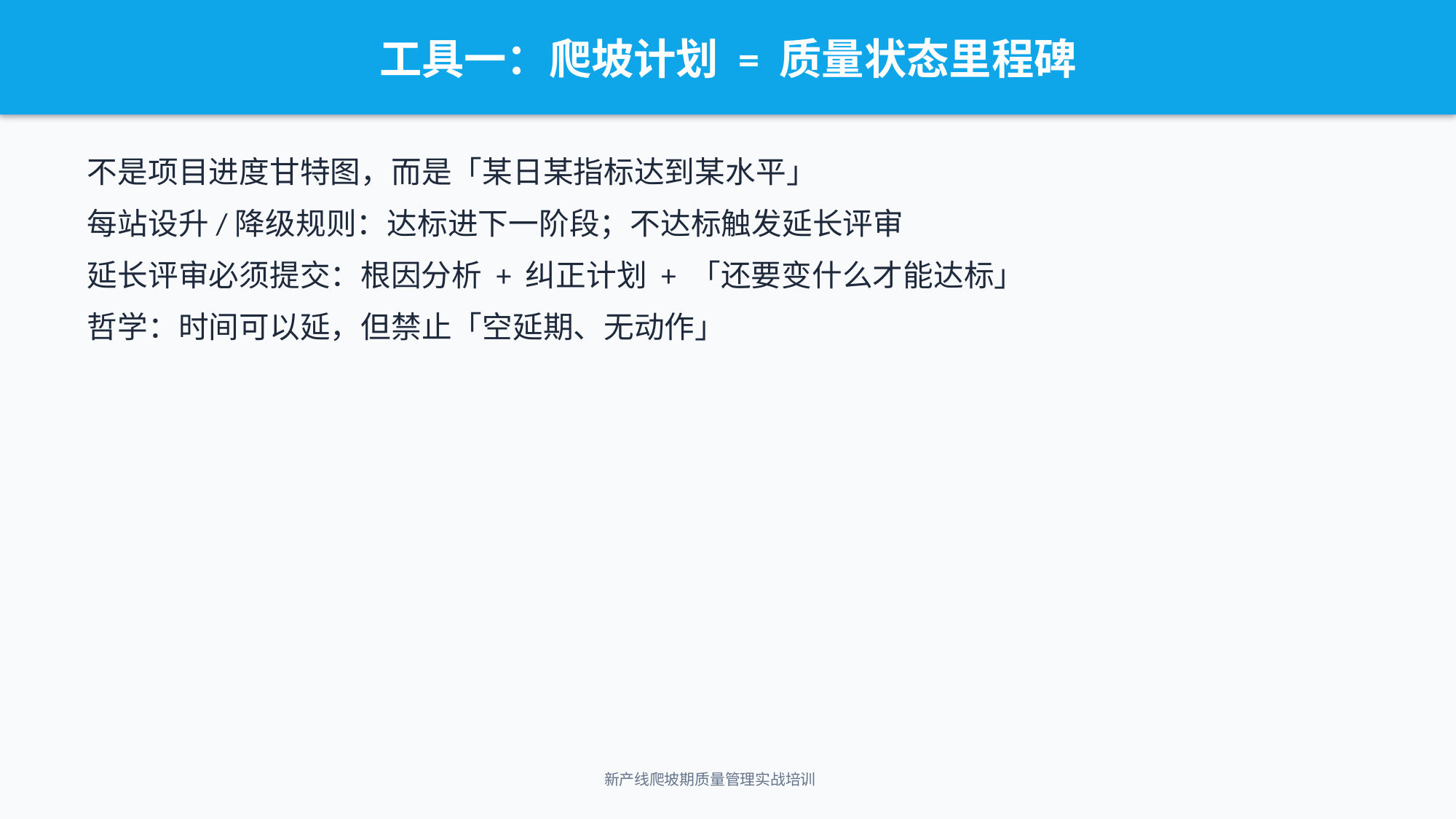

工具一：爬坡计划 = 质量状态里程碑
不是项目进度甘特图，而是「某日某指标达到某水平」
每站设升/降级规则：达标进下一阶段；不达标触发延长评审
延长评审必须提交：根因分析 + 纠正计划 + 「还要变什么才能达标」
哲学：时间可以延，但禁止「空延期、无动作」
新产线爬坡期质量管理实战培训